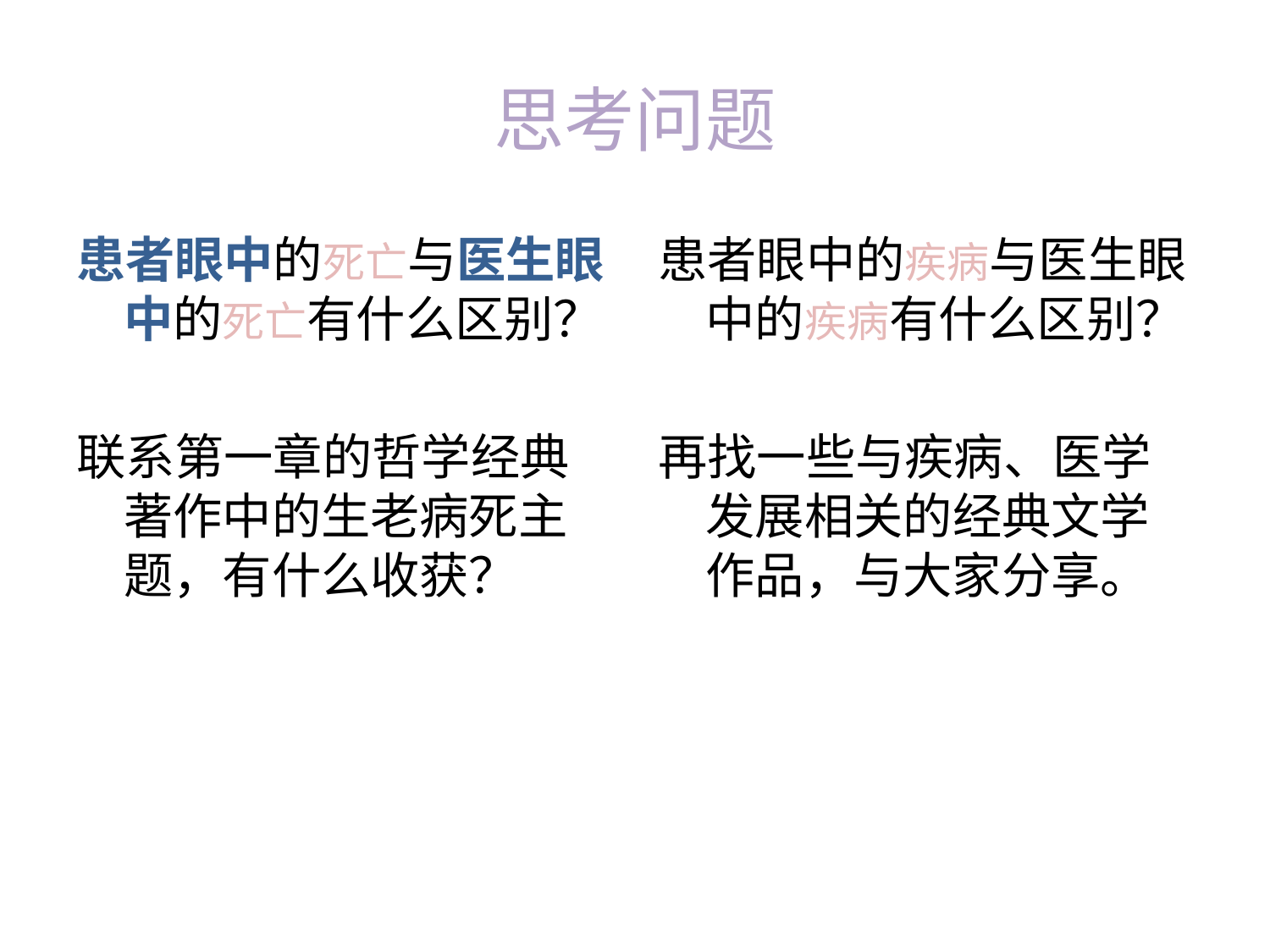

# 思考问题
患者眼中的死亡与医生眼中的死亡有什么区别？

联系第一章的哲学经典著作中的生老病死主题，有什么收获？
患者眼中的疾病与医生眼中的疾病有什么区别？

再找一些与疾病、医学发展相关的经典文学作品，与大家分享。